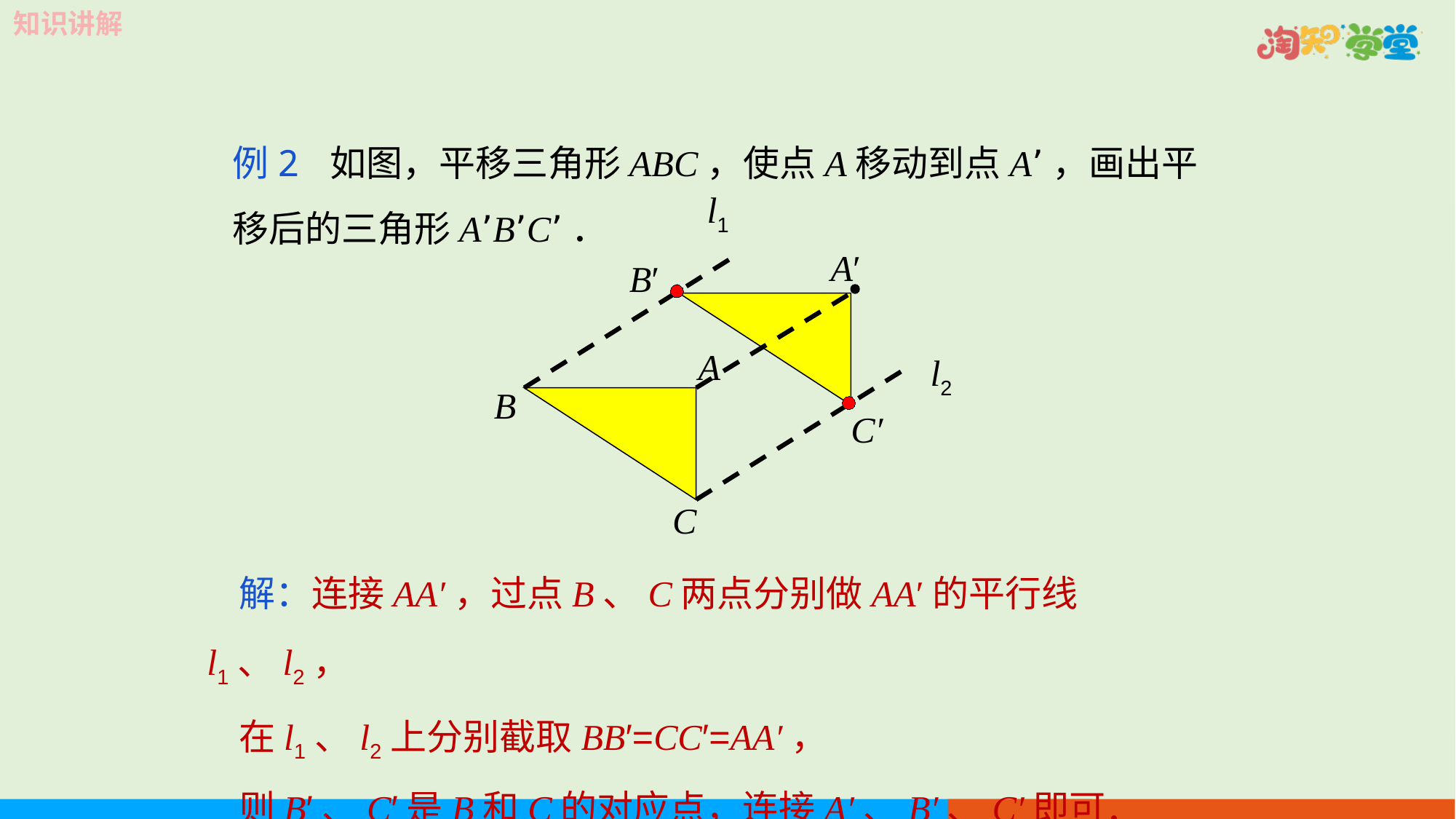

例2 如图，平移三角形ABC，使点A移动到点A’，画出平移后的三角形A’B’C’．
l1
A′
B′

A
l2

B

C′
C
解：连接AA′，过点B、C两点分别做AA′的平行线l1、l2，
在l1、l2上分别截取BB′=CC′=AA′，
则B′、C′是B和C的对应点，连接A′、B′、C′即可．